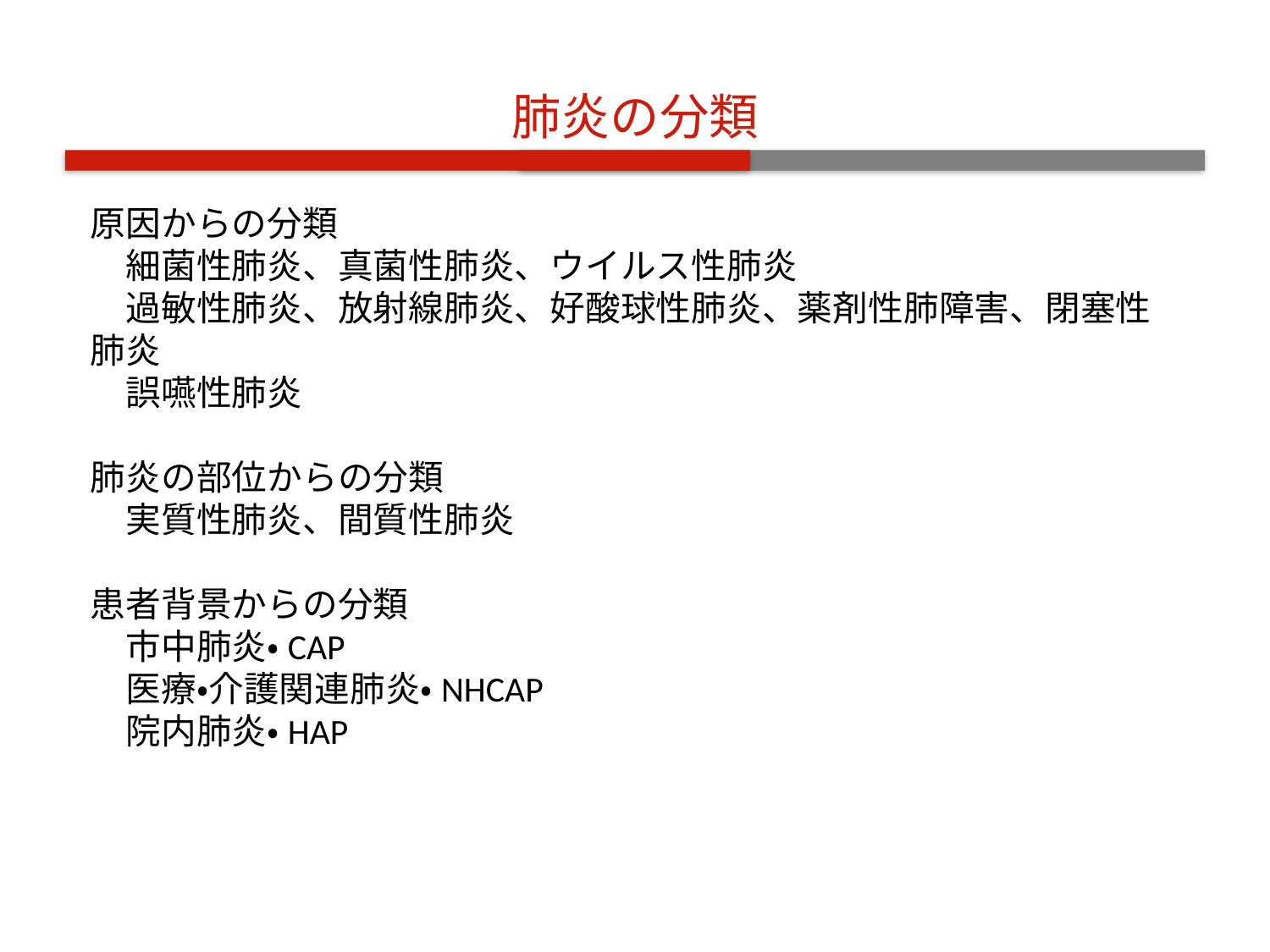

肺炎の分類

原因からの分類
　細菌性肺炎、真菌性肺炎、ウイルス性肺炎
　過敏性肺炎、放射線肺炎、好酸球性肺炎、薬剤性肺障害、閉塞性肺炎
　誤嚥性肺炎

肺炎の部位からの分類
　実質性肺炎、間質性肺炎

患者背景からの分類
　市中肺炎・CAP
　医療・介護関連肺炎・NHCAP
　院内肺炎・HAP